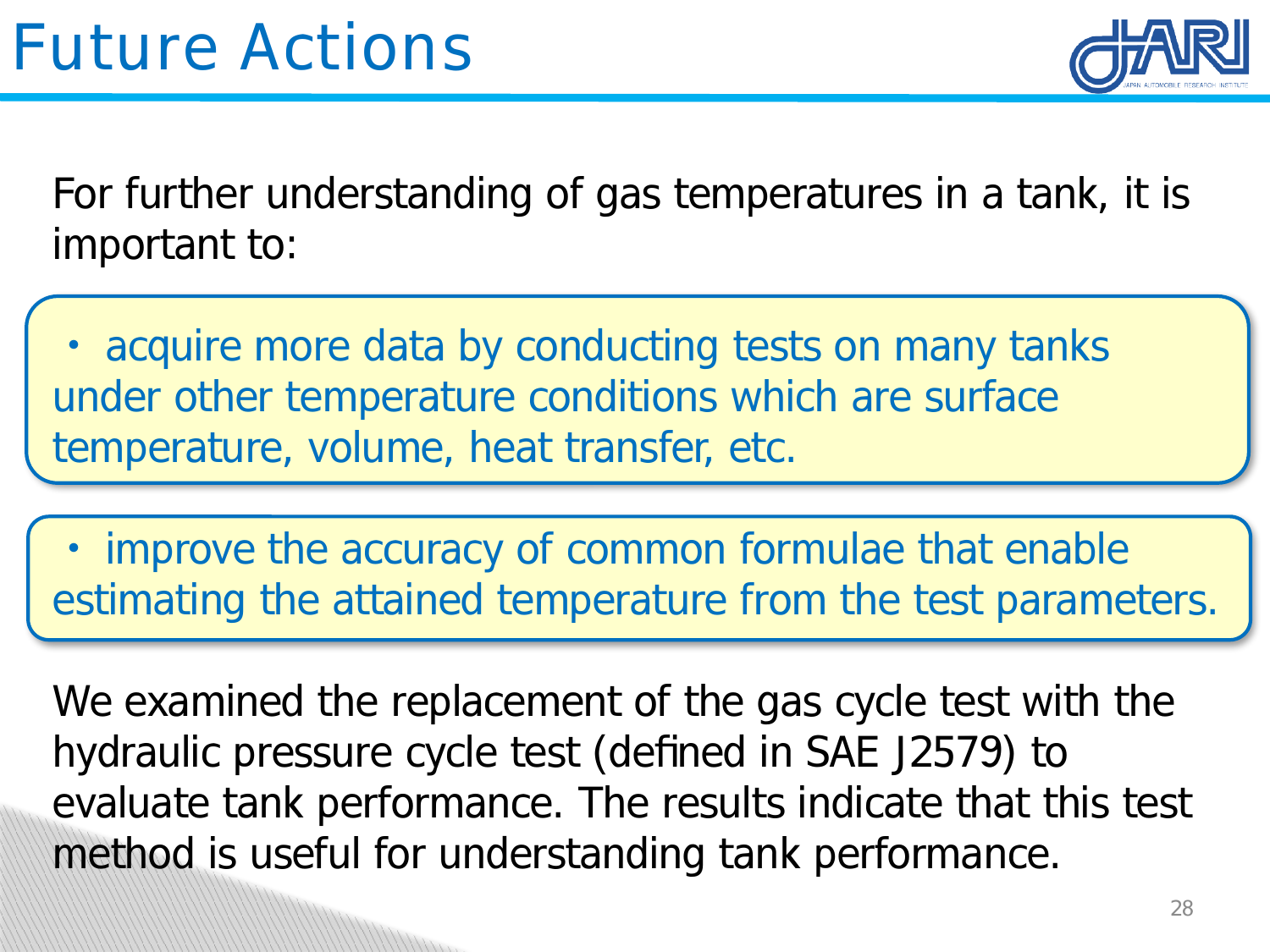

Future Actions
For further understanding of gas temperatures in a tank, it is important to:

・acquire more data by conducting tests on many tanks under other temperature conditions which are surface temperature, volume, heat transfer, etc.

・improve the accuracy of common formulae that enable estimating the attained temperature from the test parameters.

We examined the replacement of the gas cycle test with the hydraulic pressure cycle test (defined in SAE J2579) to evaluate tank performance. The results indicate that this test method is useful for understanding tank performance.

28